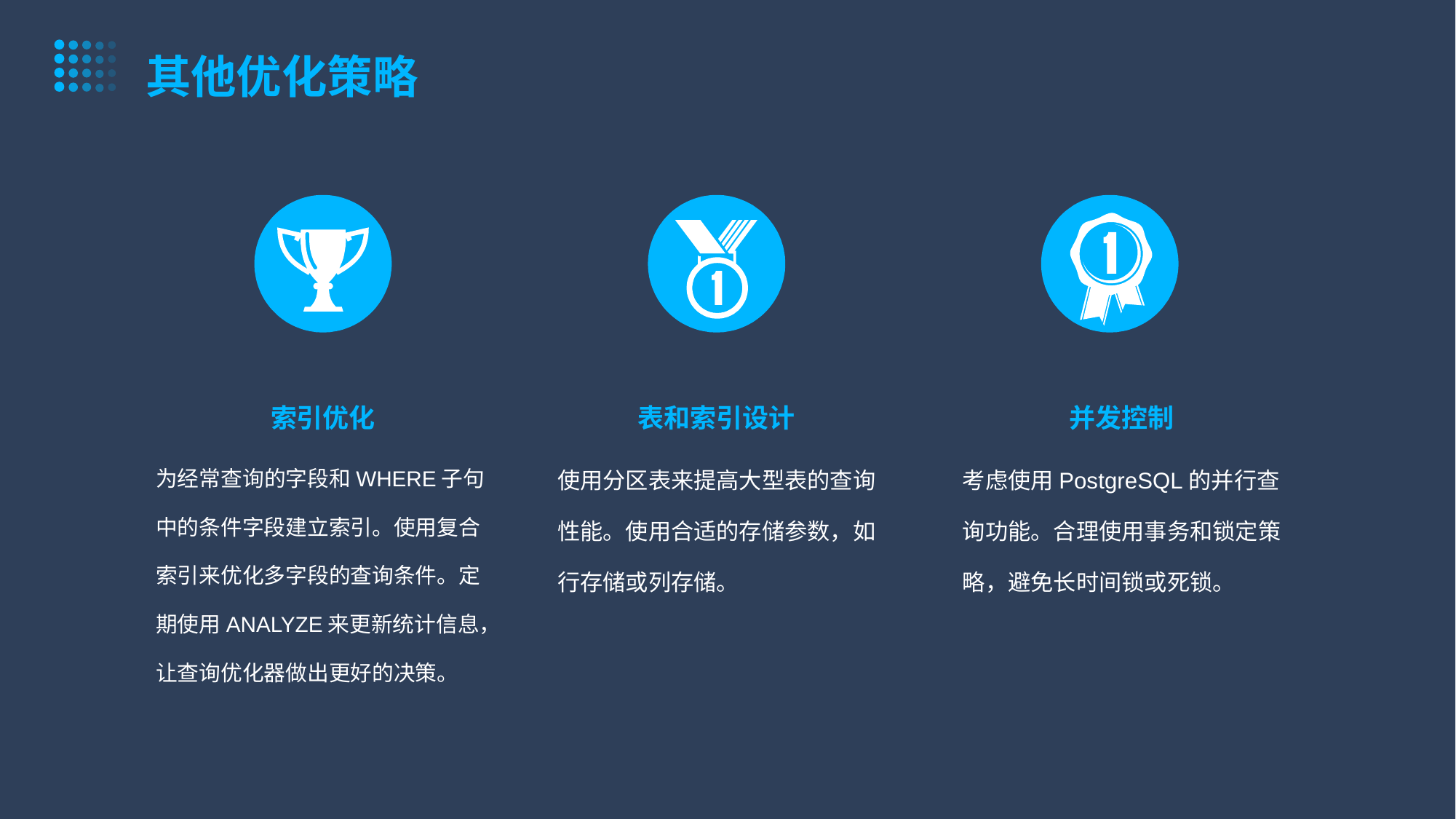

其他优化策略

索引优化
表和索引设计
并发控制
为经常查询的字段和WHERE子句中的条件字段建立索引。使用复合索引来优化多字段的查询条件。定期使用ANALYZE来更新统计信息，让查询优化器做出更好的决策。
使用分区表来提高大型表的查询性能。使用合适的存储参数，如行存储或列存储。
考虑使用PostgreSQL的并行查询功能。合理使用事务和锁定策略，避免长时间锁或死锁。